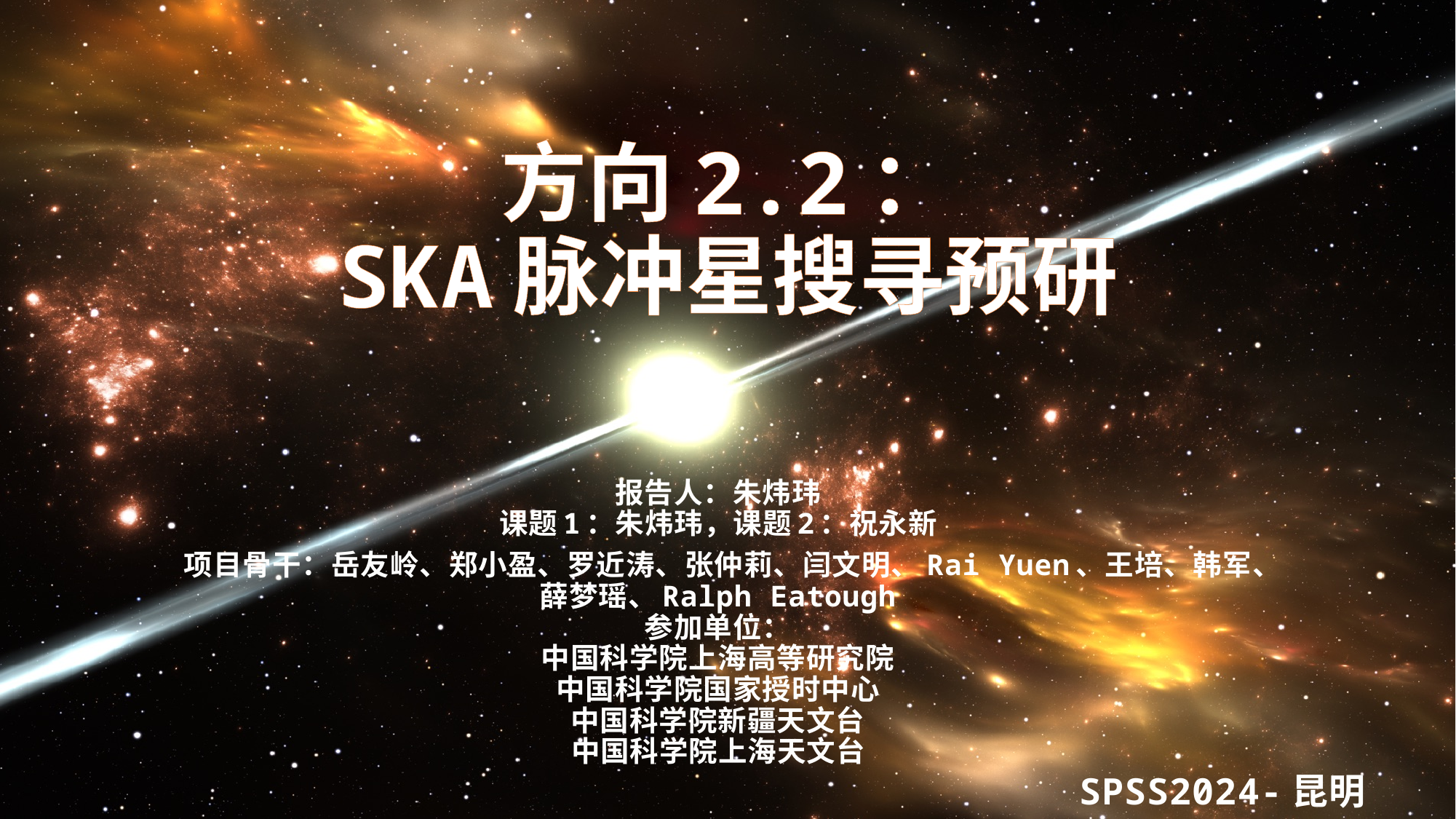

# 方向2.2： SKA脉冲星搜寻预研
报告人：朱炜玮
课题1：朱炜玮，课题2：祝永新
项目骨干：岳友岭、郑小盈、罗近涛、张仲莉、闫文明、Rai Yuen、王培、韩军、薛梦瑶、Ralph Eatough
参加单位：
中国科学院上海高等研究院
中国科学院国家授时中心
中国科学院新疆天文台
中国科学院上海天文台
SPSS2024-昆明